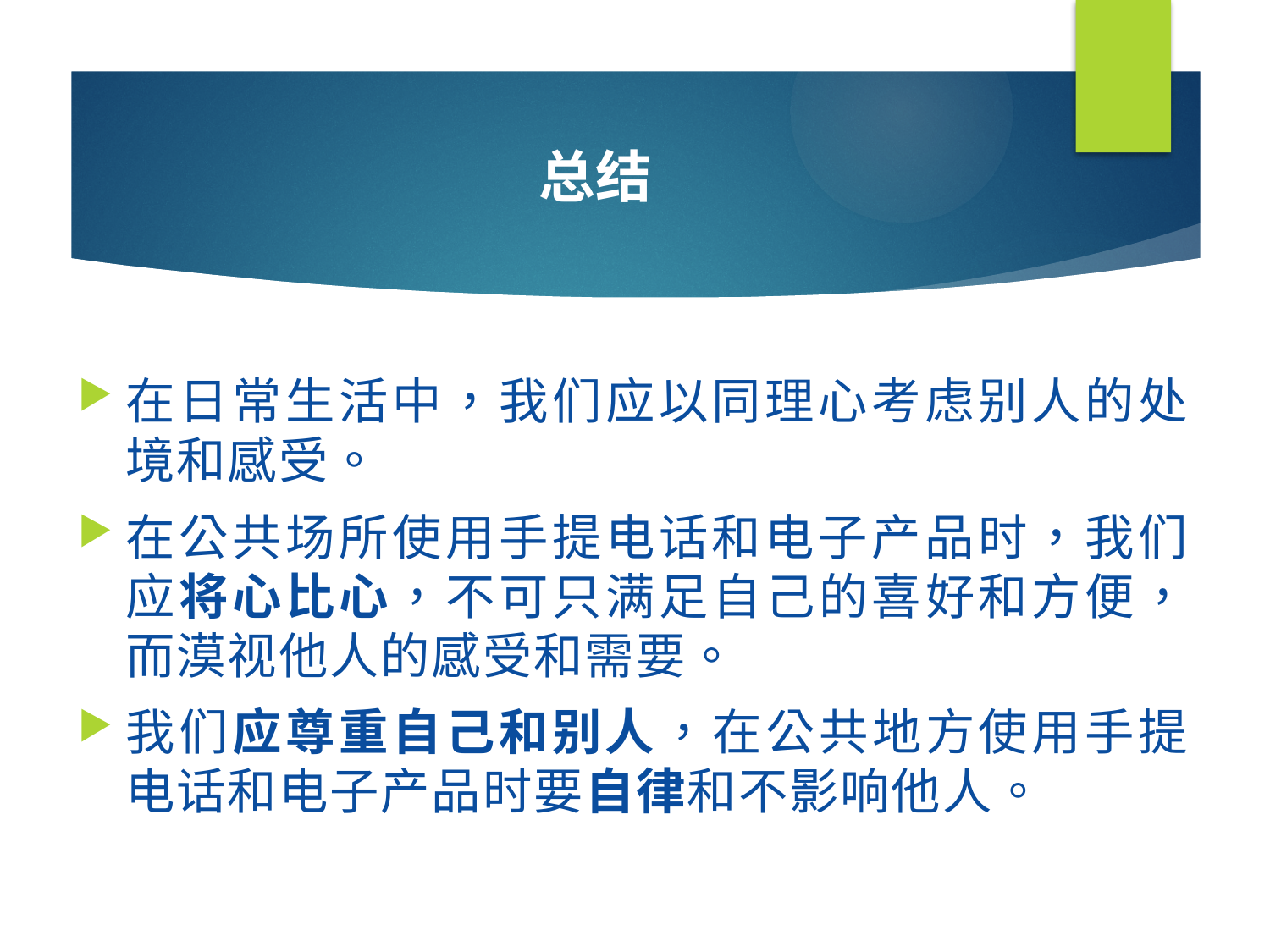

# 总结

在日常生活中，我们应以同理心考虑别人的处境和感受。
在公共场所使用手提电话和电子产品时，我们应将心比心，不可只满足自己的喜好和方便，而漠视他人的感受和需要。
我们应尊重自己和别人，在公共地方使用手提电话和电子产品时要自律和不影响他人。